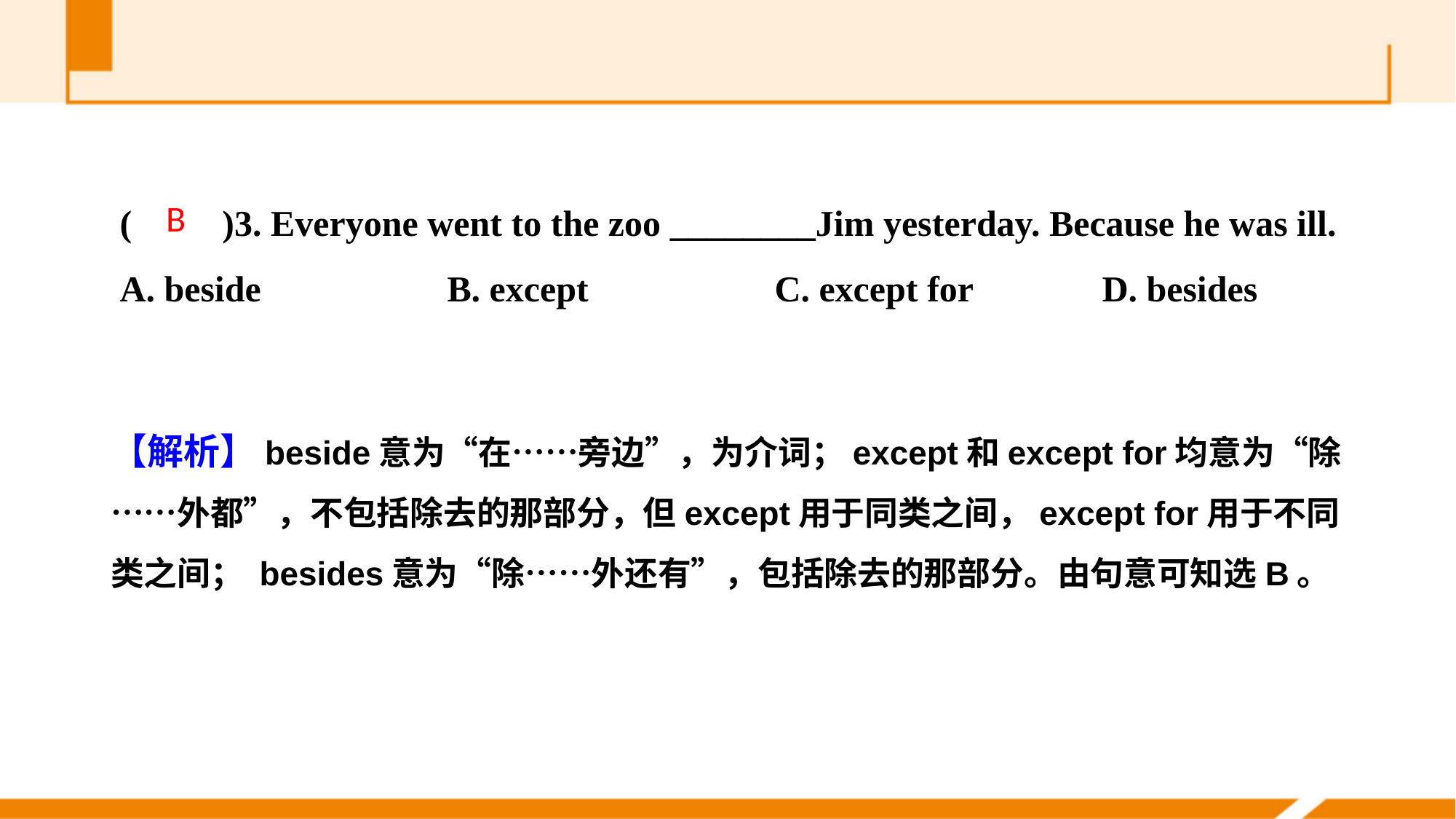

(　　)3. Everyone went to the zoo ________Jim yesterday. Because he was ill.
A. beside  		B. except		C. except for  		D. besides
B
【解析】beside意为“在……旁边”，为介词；except和except for均意为“除……外都”，不包括除去的那部分，但except用于同类之间，except for用于不同类之间； besides意为“除……外还有”，包括除去的那部分。由句意可知选B。